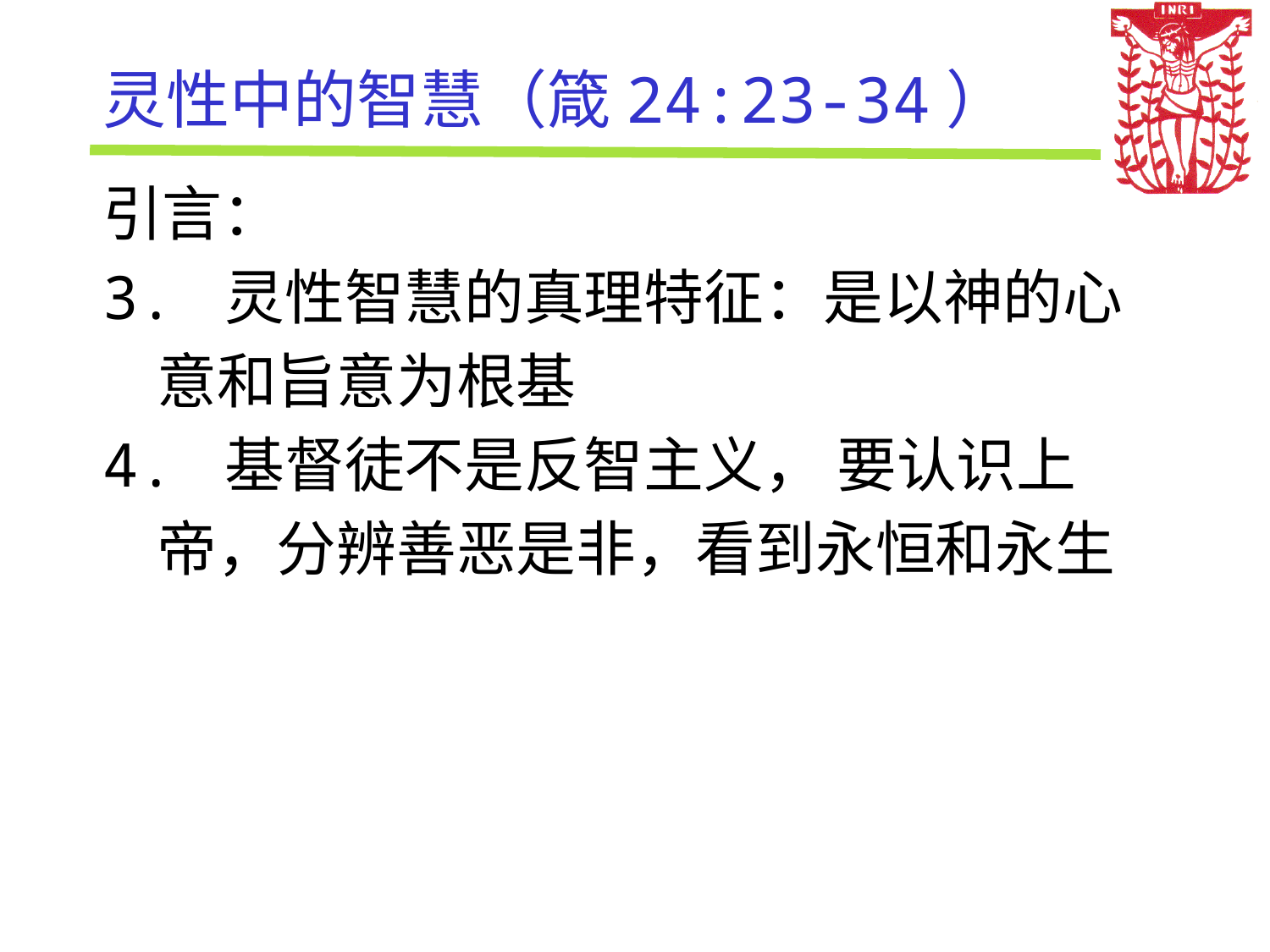

# 灵性中的智慧（箴24:23-34）
引言：
3. 灵性智慧的真理特征：是以神的心
   意和旨意为根基
4. 基督徒不是反智主义， 要认识上
   帝，分辨善恶是非，看到永恒和永生